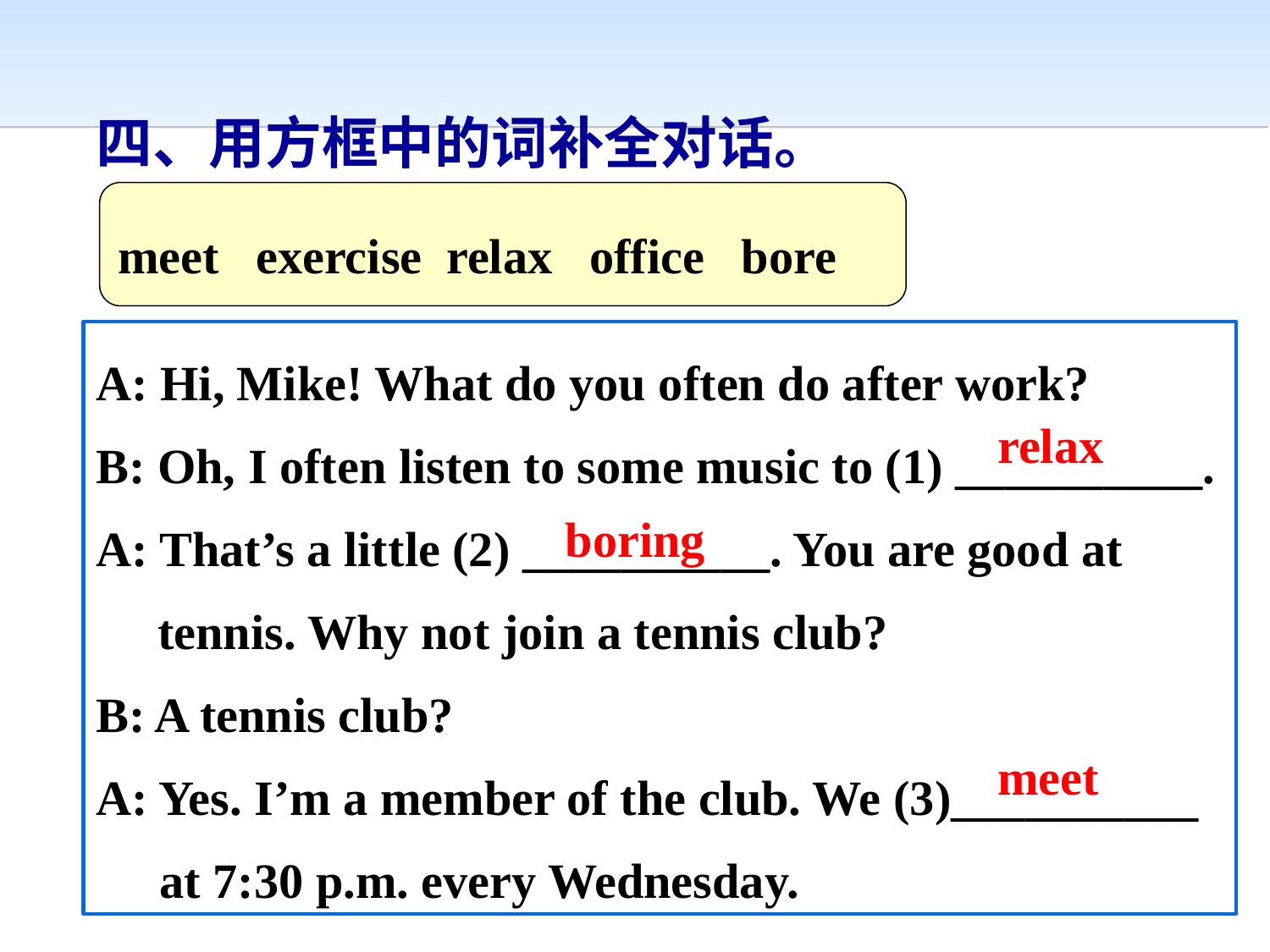

四、用方框中的词补全对话。
meet   exercise  relax   office   bore
A: Hi, Mike! What do you often do after work?
B: Oh, I often listen to some music to (1) __________.
A: That’s a little (2) __________. You are good at
     tennis. Why not join a tennis club?
B: A tennis club?
A: Yes. I’m a member of the club. We (3)__________ at 7:30 p.m. every Wednesday.
relax
boring
meet